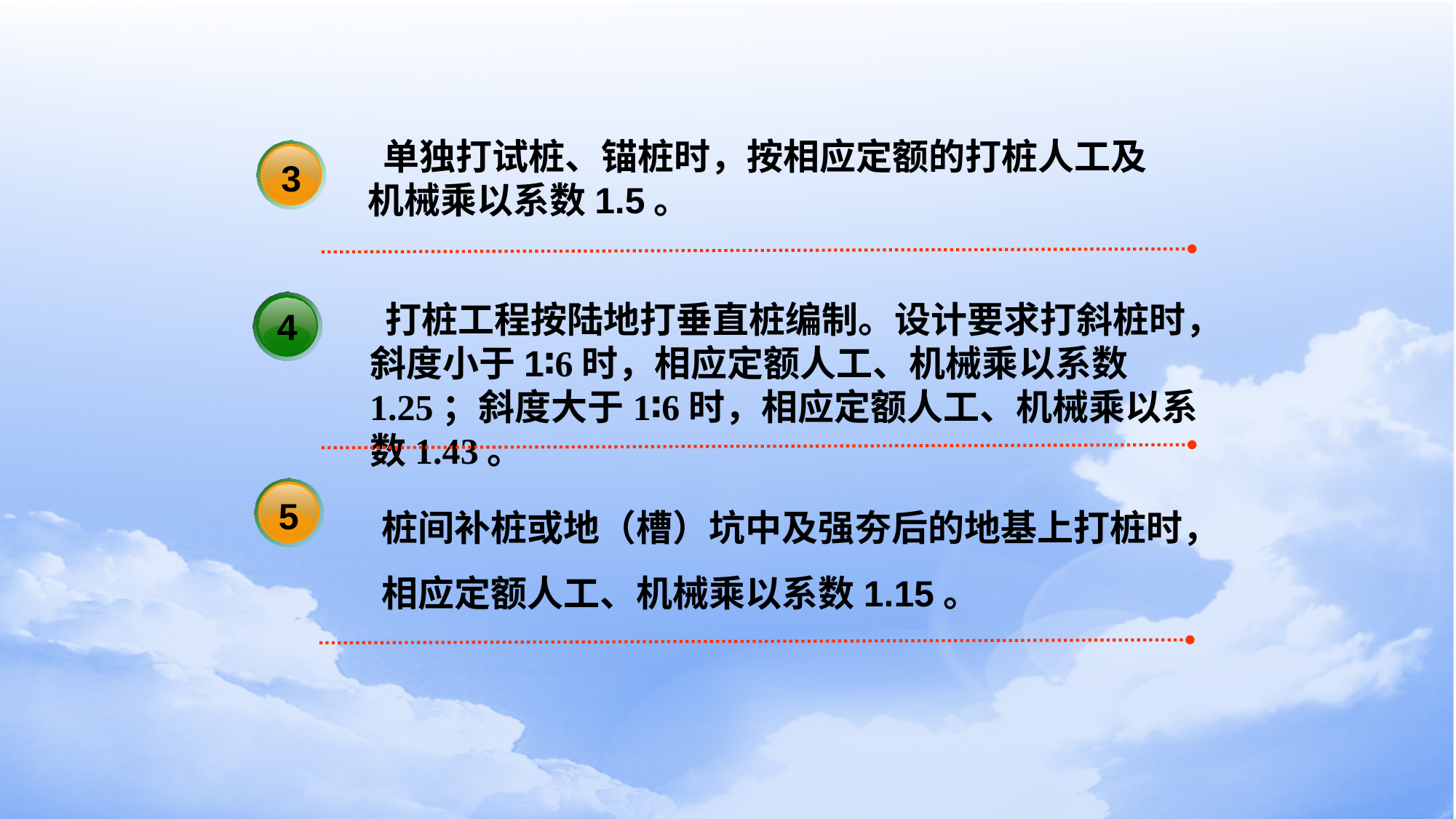

单独打试桩、锚桩时，按相应定额的打桩人工及机械乘以系数1.5。

3

4
打桩工程按陆地打垂直桩编制。设计要求打斜桩时，斜度小于1∶6时，相应定额人工、机械乘以系数1.25；斜度大于1∶6时，相应定额人工、机械乘以系数1.43。

5
桩间补桩或地（槽）坑中及强夯后的地基上打桩时，
相应定额人工、机械乘以系数1.15。